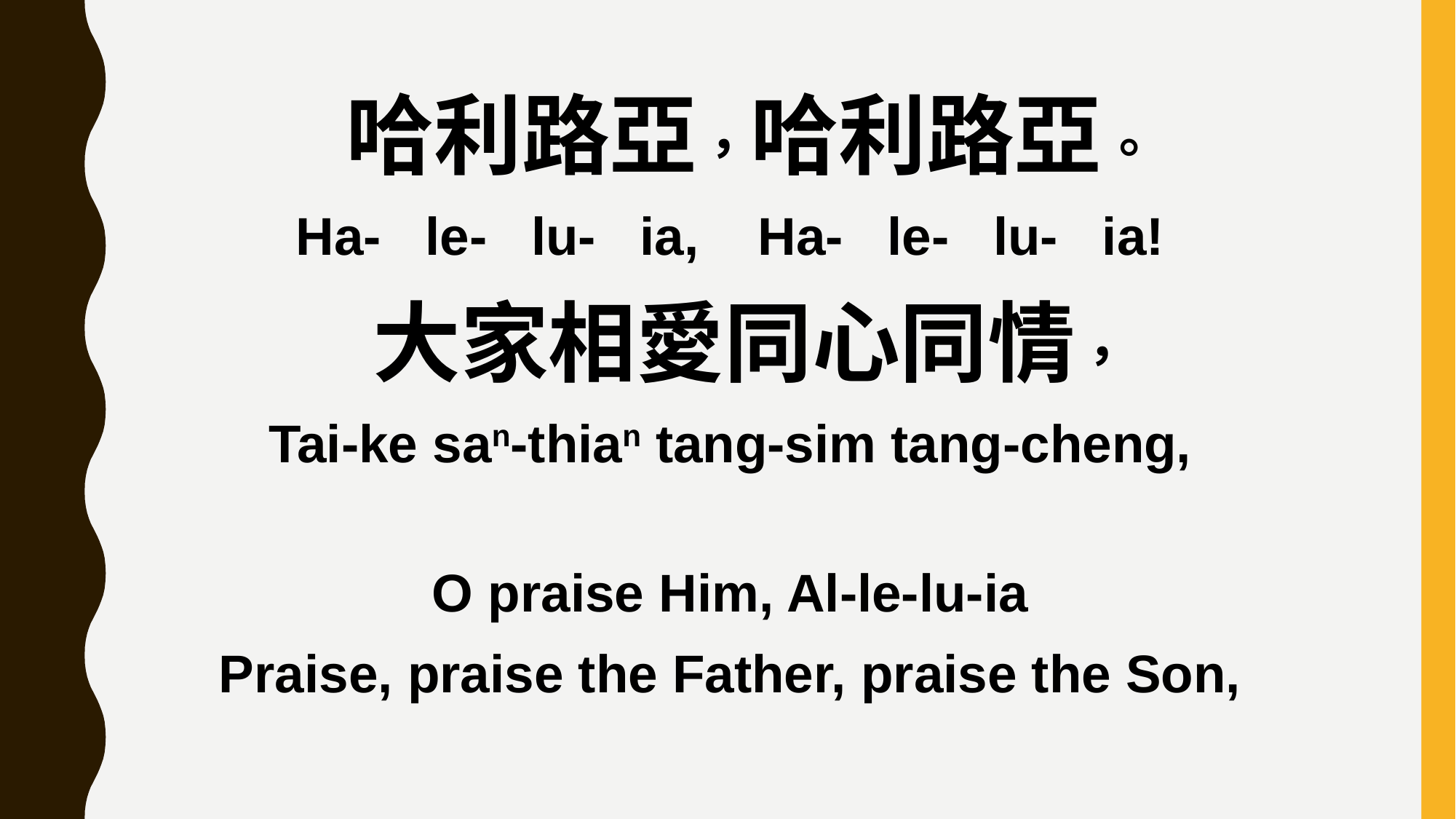

哈利路亞，哈利路亞。
Ha-   le-   lu-   ia,    Ha-   le-   lu-   ia!
 大家相愛同心同情，
Tai-ke san-thian tang-sim tang-cheng,

O praise Him, Al-le-lu-ia
Praise, praise the Father, praise the Son,